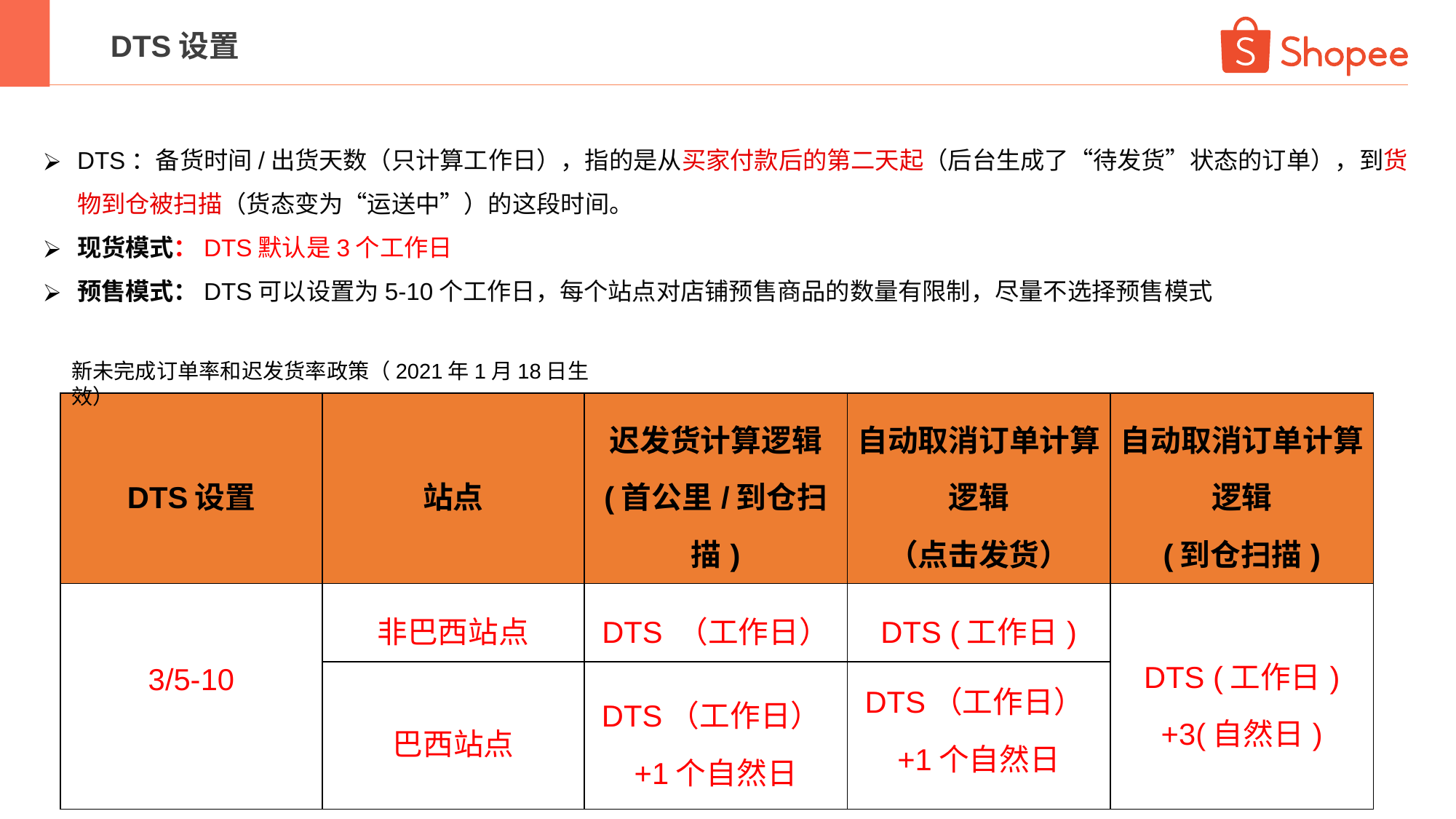

DTS设置
DTS：备货时间/出货天数（只计算工作日），指的是从买家付款后的第二天起（后台生成了“待发货”状态的订单），到货物到仓被扫描（货态变为“运送中”）的这段时间。
现货模式：DTS默认是3个工作日
预售模式：DTS可以设置为5-10个工作日，每个站点对店铺预售商品的数量有限制，尽量不选择预售模式
新未完成订单率和迟发货率政策（2021年1月18日生效）
| DTS设置 | 站点 | 迟发货计算逻辑 (首公里/到仓扫描) | 自动取消订单计算逻辑 （点击发货） | 自动取消订单计算逻辑 (到仓扫描) |
| --- | --- | --- | --- | --- |
| 3/5-10 | 非巴西站点 | DTS （工作日） | DTS (工作日) | DTS (工作日) +3(自然日) |
|  | 巴西站点 | DTS（工作日）+1个自然日 | DTS（工作日）+1个自然日 |  |
原未完成订单率和迟发货率政策
| DTS设置 | 迟发货计算逻辑 (到仓扫描) | 自动取消订单计算逻辑 （点击发货） | 自动取消订单计算逻辑 (到仓扫描) |
| --- | --- | --- | --- |
| 2天 及5-10天 | DTS (工作日) +2 (自然日) | DTS (工作日) +1 (自然日) | DTS (工作日) +4 (自然日) |